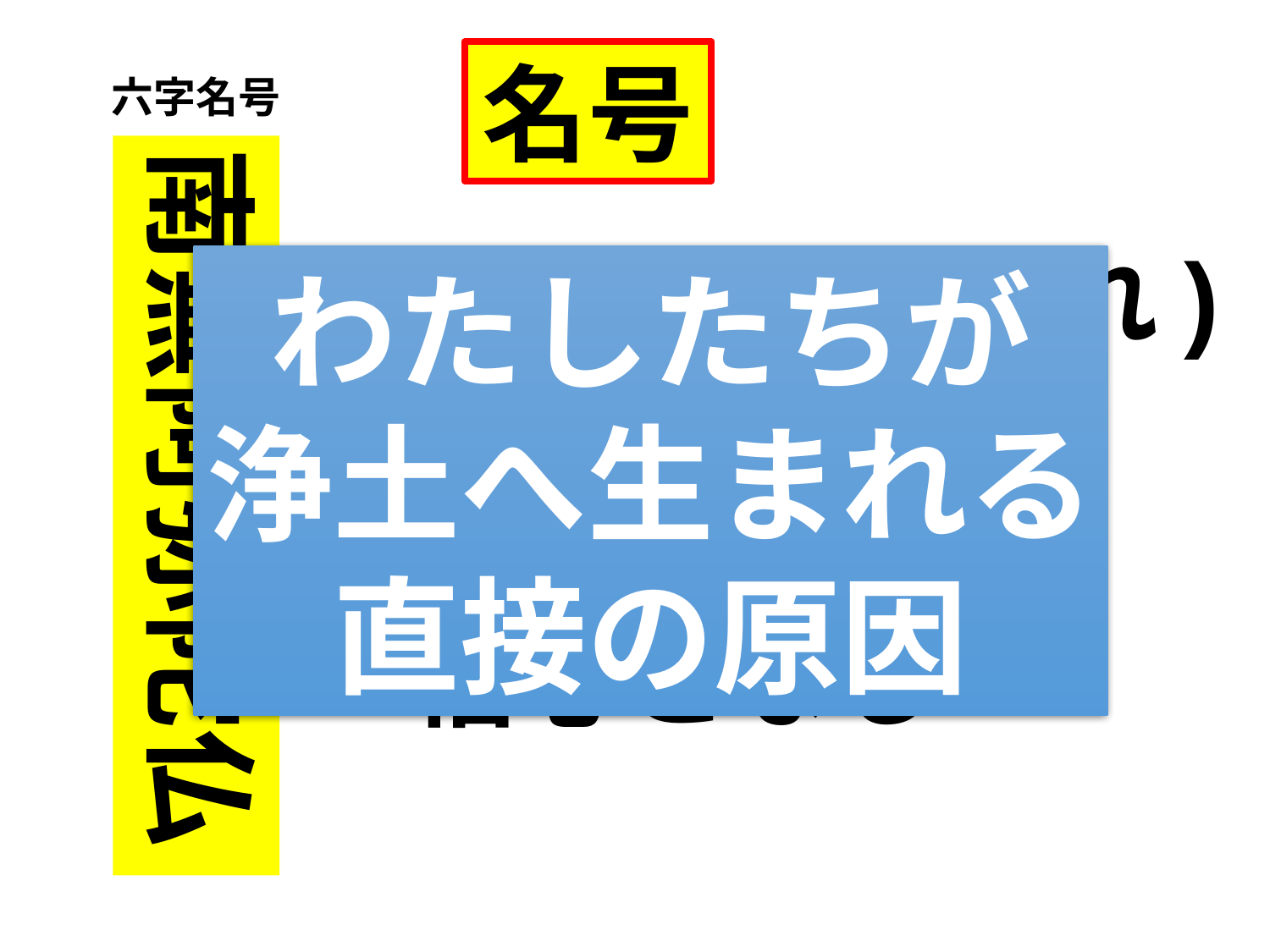

名号
六字名号
南無阿弥陀仏
(仏より与えられ)
･聞く
･称える
･信心となる
わたしたちが
浄土へ生まれる
直接の原因